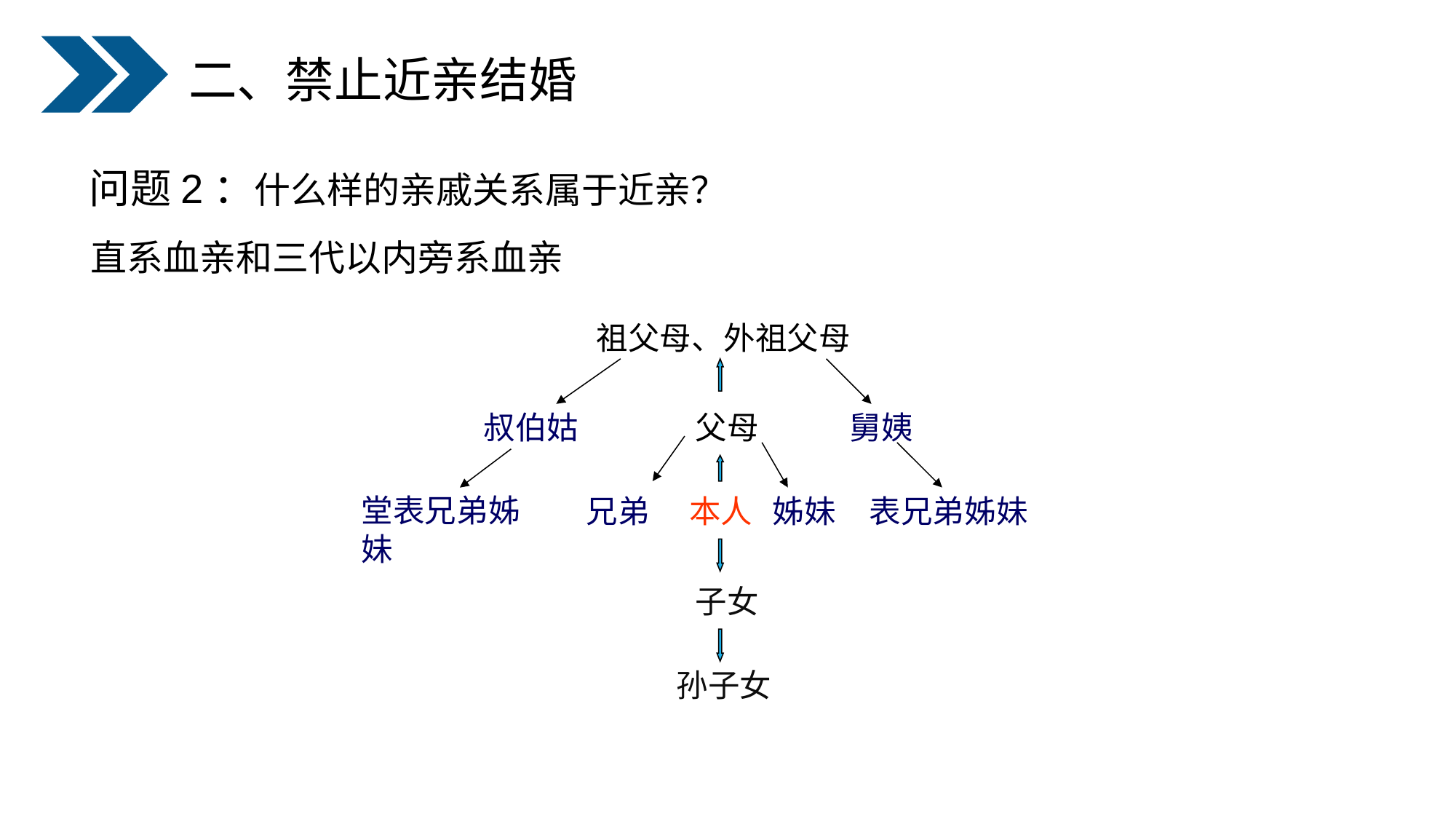

二、禁止近亲结婚
问题2：什么样的亲戚关系属于近亲？
直系血亲和三代以内旁系血亲
  祖父母、外祖父母

叔伯姑
父母
舅姨

堂表兄弟姊妹
表兄弟姊妹
兄弟
本人
姊妹

子女

孙子女